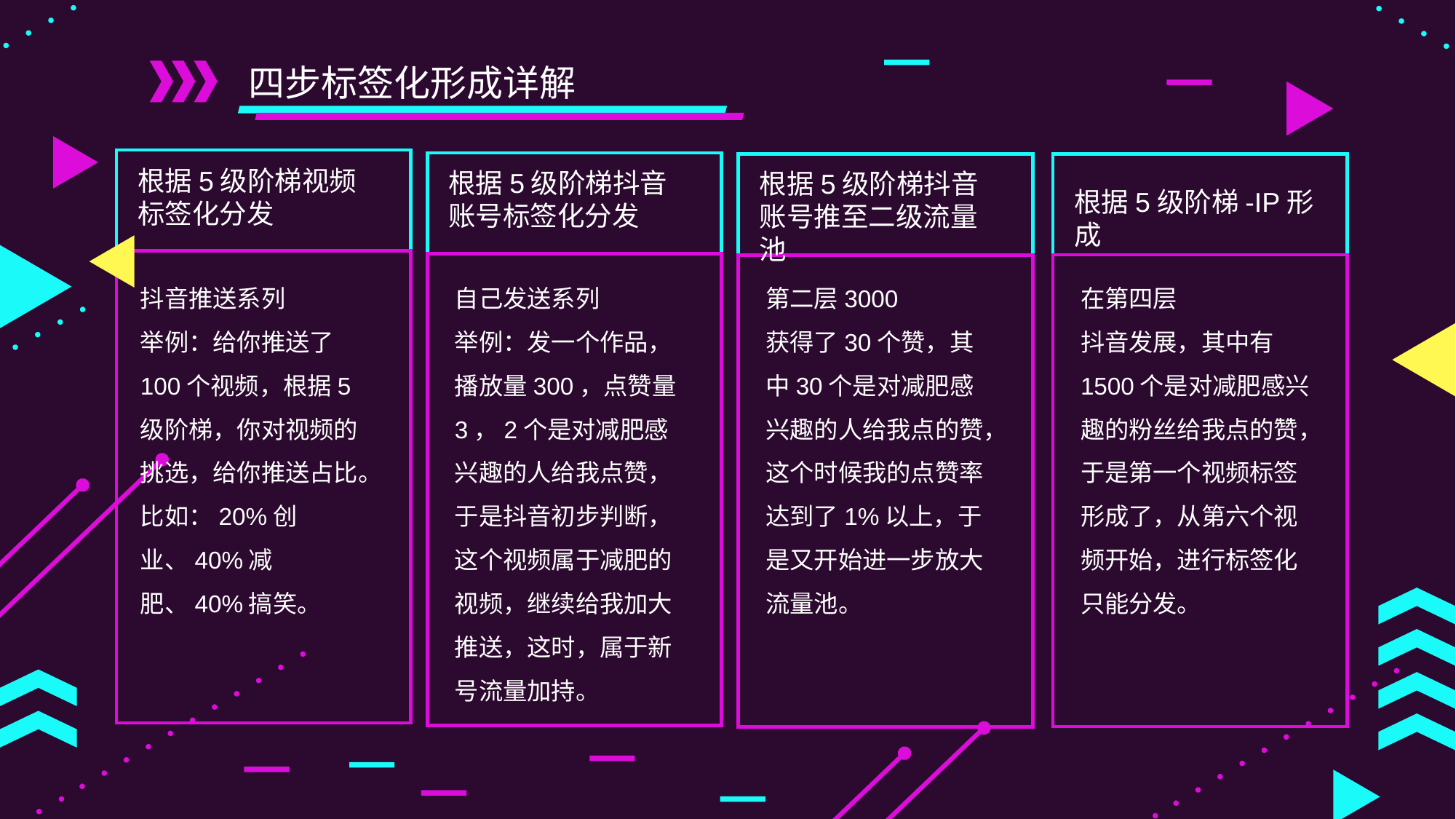

四步标签化形成详解

根据5级阶梯视频标签化分发
根据5级阶梯抖音账号标签化分发
根据5级阶梯抖音账号推至二级流量池
根据5级阶梯-IP形成

抖音推送系列
举例：给你推送了100个视频，根据5级阶梯，你对视频的挑选，给你推送占比。
比如：20%创业、40%减肥、40%搞笑。
自己发送系列
举例：发一个作品，播放量300，点赞量3，2个是对减肥感兴趣的人给我点赞，于是抖音初步判断，这个视频属于减肥的视频，继续给我加大推送，这时，属于新号流量加持。
第二层3000
获得了30个赞，其中30个是对减肥感兴趣的人给我点的赞，这个时候我的点赞率达到了1%以上，于是又开始进一步放大流量池。
在第四层
抖音发展，其中有1500个是对减肥感兴趣的粉丝给我点的赞，于是第一个视频标签形成了，从第六个视频开始，进行标签化只能分发。